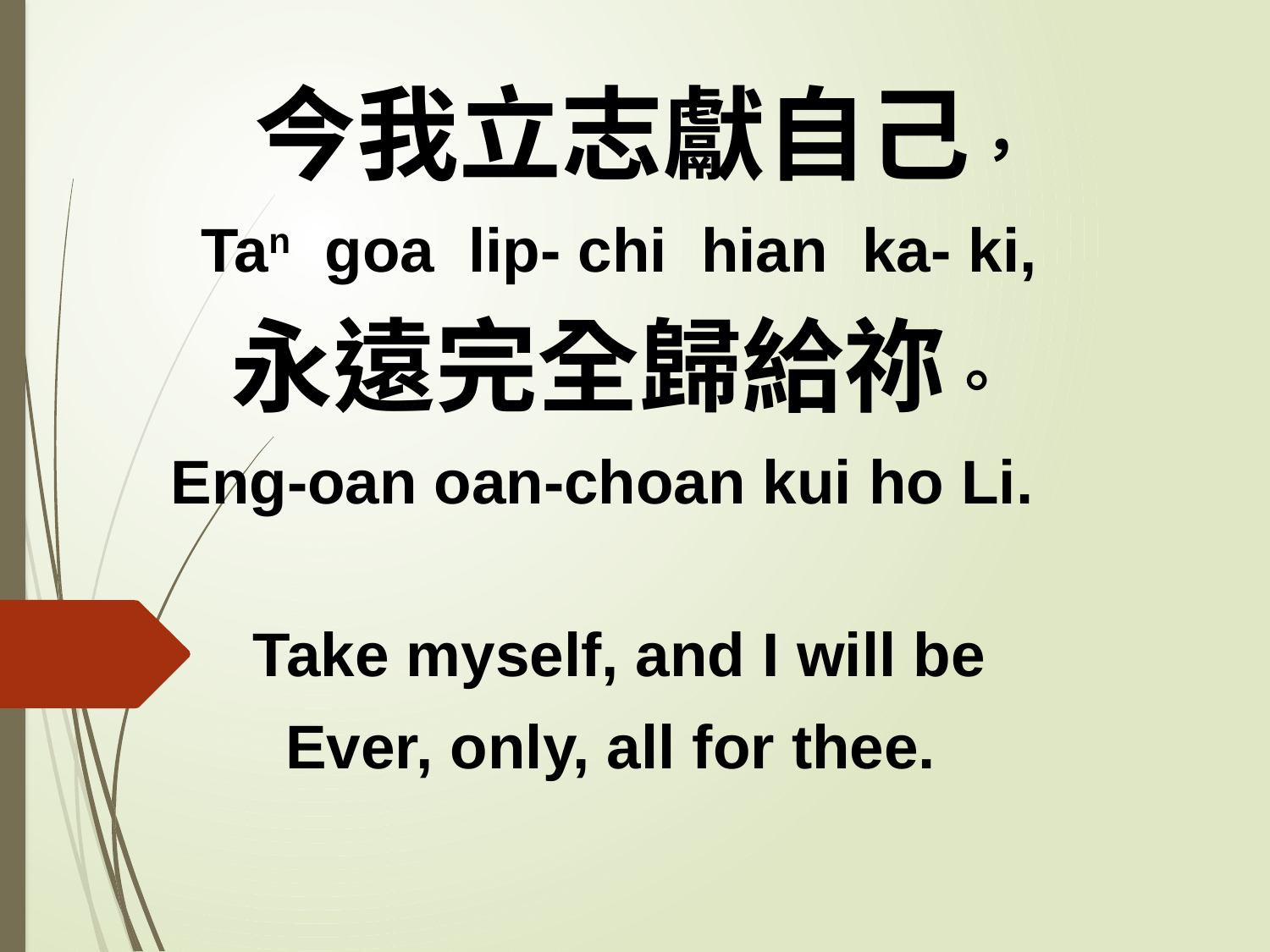

今我立志獻自己，
Tan  goa  lip- chi  hian  ka- ki,
永遠完全歸給祢。
Eng-oan oan-choan kui ho Li.

Take myself, and I will be
Ever, only, all for thee.